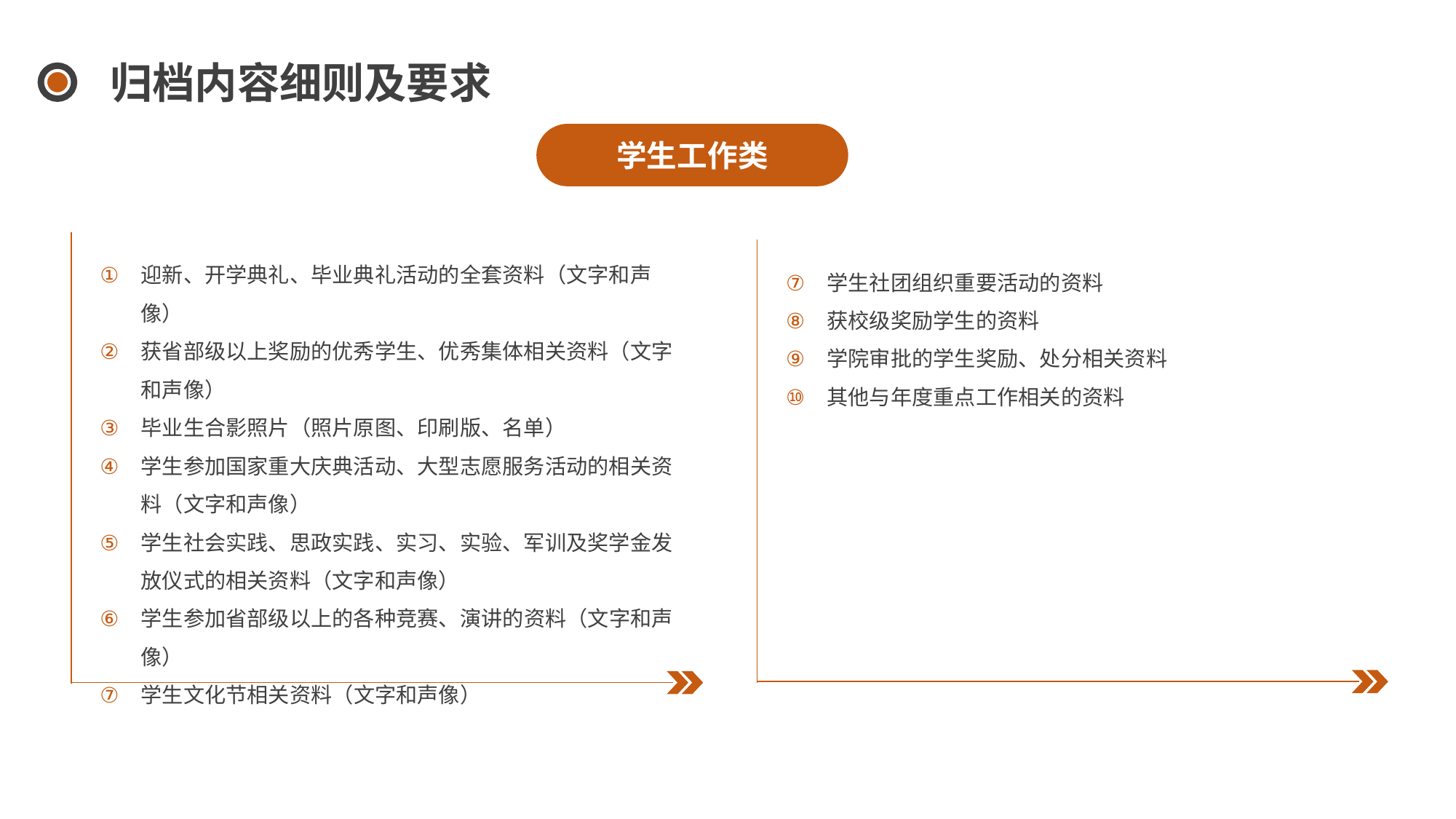

归档内容细则及要求

学生工作类
迎新、开学典礼、毕业典礼活动的全套资料（文字和声像）
获省部级以上奖励的优秀学生、优秀集体相关资料（文字和声像）
毕业生合影照片（照片原图、印刷版、名单）
学生参加国家重大庆典活动、大型志愿服务活动的相关资料（文字和声像）
学生社会实践、思政实践、实习、实验、军训及奖学金发放仪式的相关资料（文字和声像）
学生参加省部级以上的各种竞赛、演讲的资料（文字和声像）
学生文化节相关资料（文字和声像）
学生社团组织重要活动的资料
获校级奖励学生的资料
学院审批的学生奖励、处分相关资料
其他与年度重点工作相关的资料